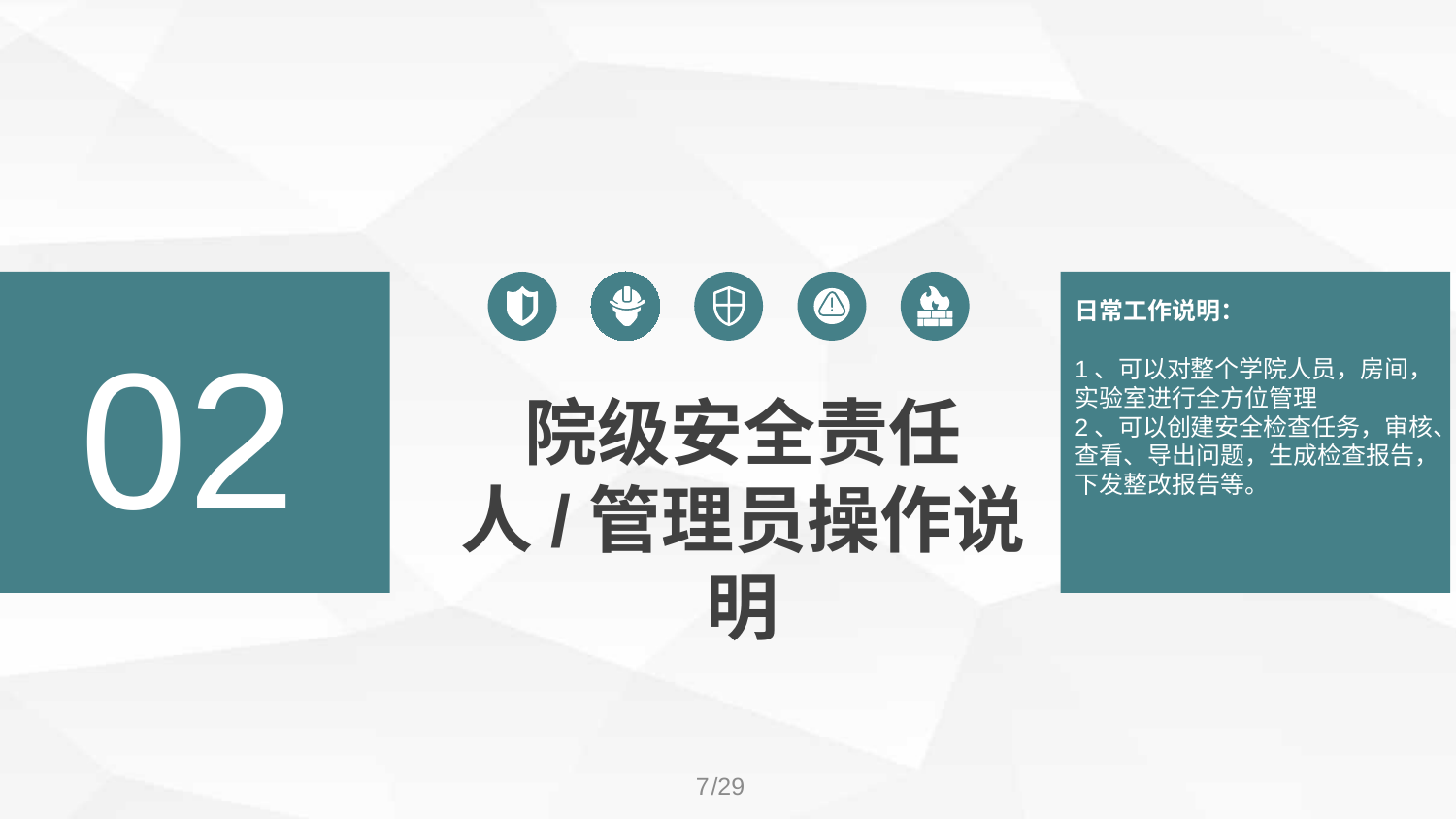

日常工作说明：

1、可以对整个学院人员，房间，实验室进行全方位管理
2、可以创建安全检查任务，审核、查看、导出问题，生成检查报告，下发整改报告等。
02
院级安全责任人/管理员操作说明
7
/29